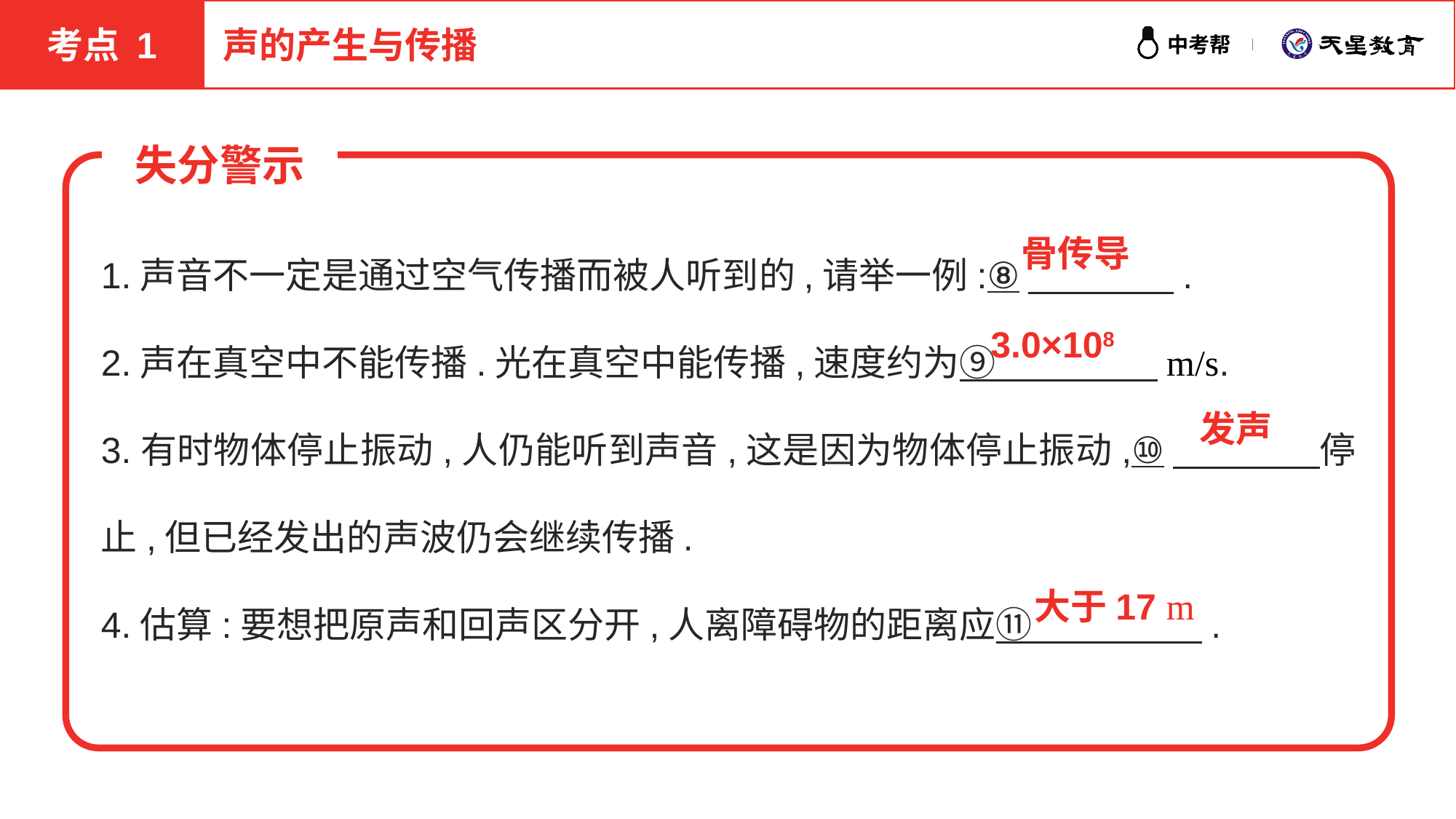

考点 1
声的产生与传播
失分警示

1.声音不一定是通过空气传播而被人听到的,请举一例:⑧　　　　.
2.声在真空中不能传播.光在真空中能传播,速度约为⑨　　　　  m/s.
3.有时物体停止振动,人仍能听到声音,这是因为物体停止振动,⑩　　　　停止,但已经发出的声波仍会继续传播.
4.估算:要想把原声和回声区分开,人离障碍物的距离应⑪ 　　　　  .
骨传导
3.0×108
发声
大于17 m